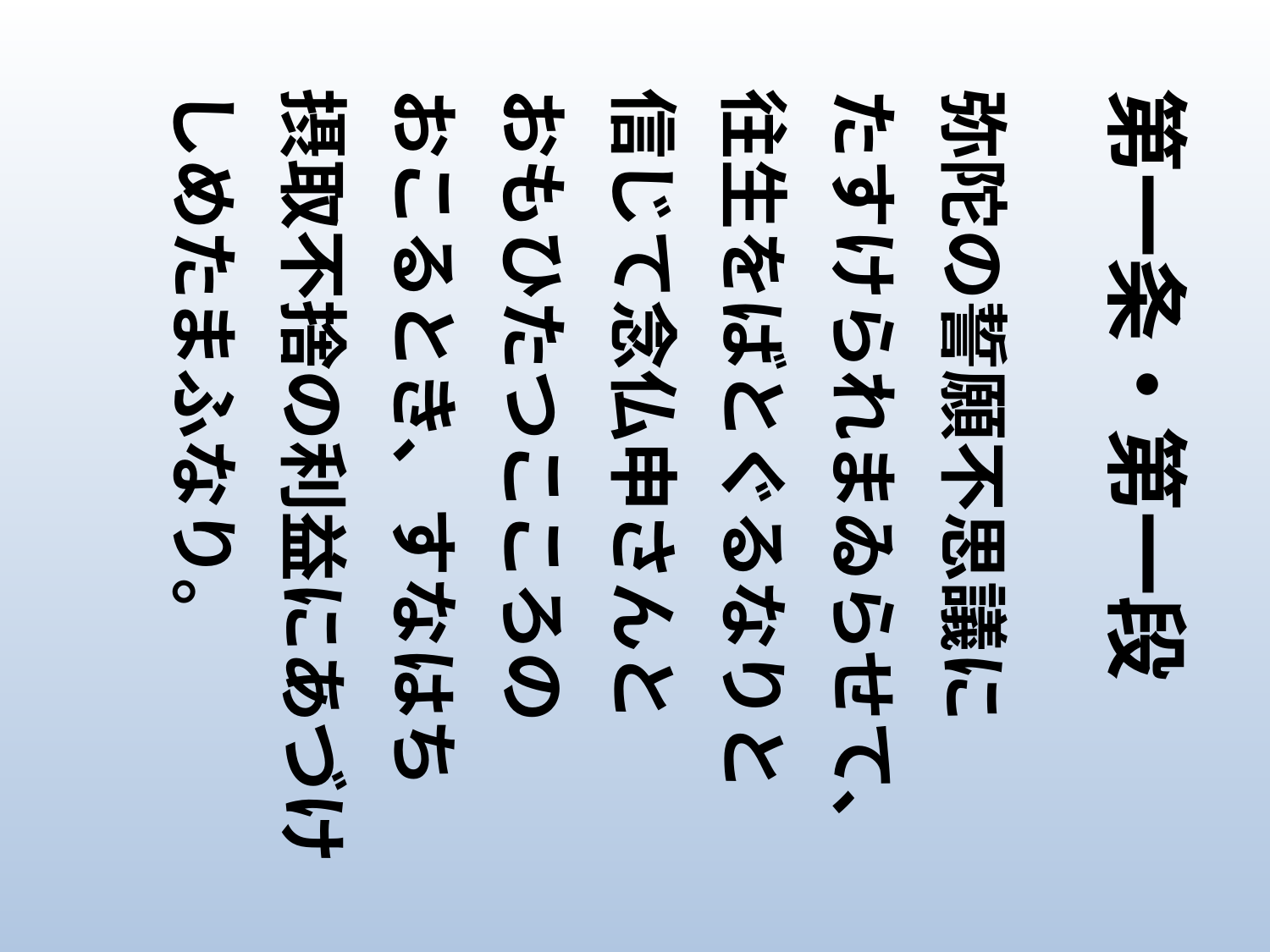

第一条・第一段

弥陀の誓願不思議に
たすけられまゐらせて、
往生をばとぐるなりと
信じて念仏申さんと
おもひたつこころの
おこるとき、すなはち
摂取不捨の利益にあづけしめたまふなり。